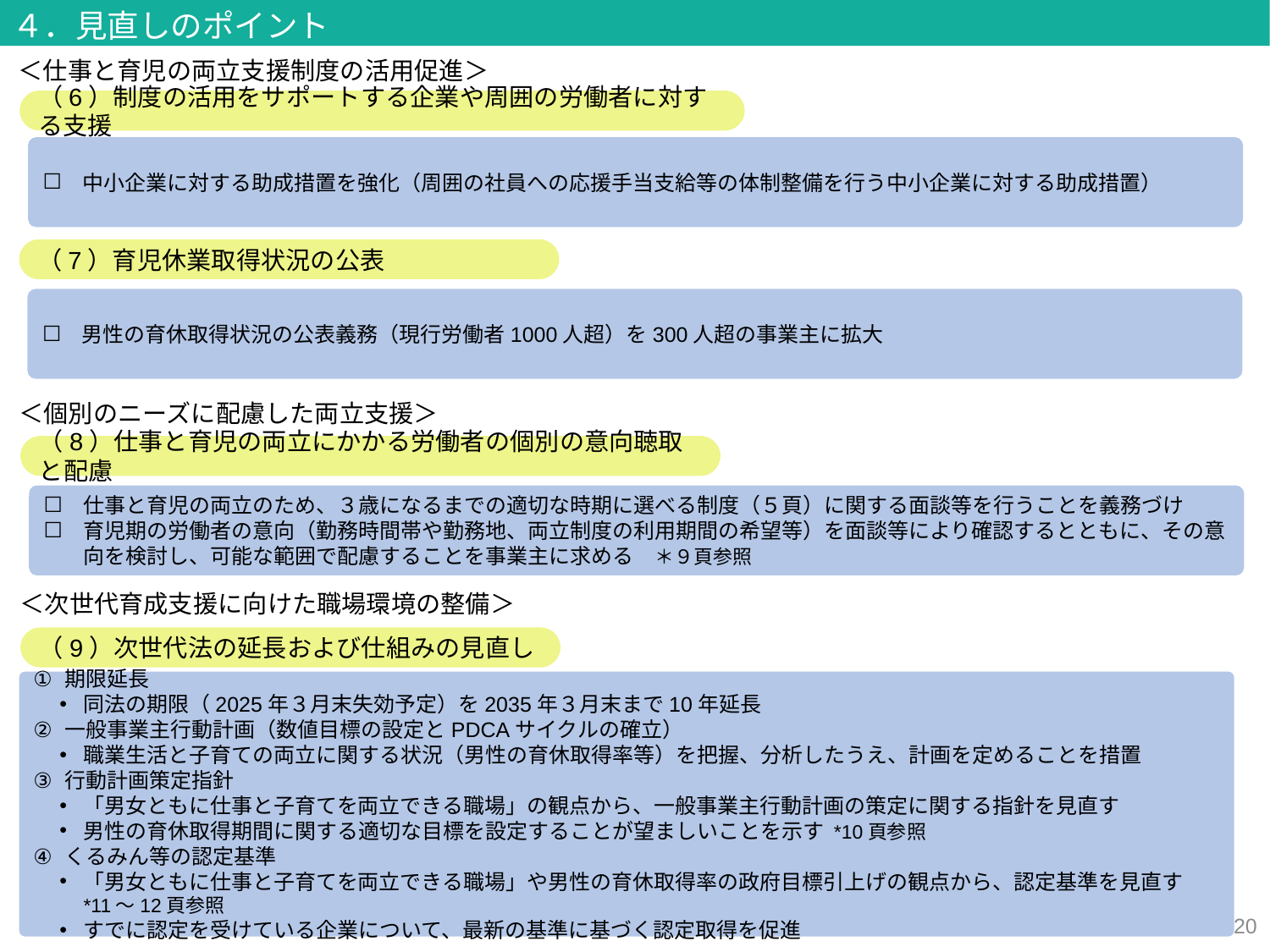

４．見直しのポイント
＜仕事と育児の両立支援制度の活用促進＞
（6）制度の活用をサポートする企業や周囲の労働者に対する支援
中小企業に対する助成措置を強化（周囲の社員への応援手当支給等の体制整備を行う中小企業に対する助成措置）
（7）育児休業取得状況の公表
男性の育休取得状況の公表義務（現行労働者1000人超）を300人超の事業主に拡大
＜個別のニーズに配慮した両立支援＞
（8）仕事と育児の両立にかかる労働者の個別の意向聴取と配慮
仕事と育児の両立のため、３歳になるまでの適切な時期に選べる制度（５頁）に関する面談等を行うことを義務づけ
育児期の労働者の意向（勤務時間帯や勤務地、両立制度の利用期間の希望等）を面談等により確認するとともに、その意向を検討し、可能な範囲で配慮することを事業主に求める　＊９頁参照
＜次世代育成支援に向けた職場環境の整備＞
（9）次世代法の延長および仕組みの見直し
期限延長
同法の期限（2025年３月末失効予定）を2035年３月末まで10年延長
一般事業主行動計画（数値目標の設定とPDCAサイクルの確立）
職業生活と子育ての両立に関する状況（男性の育休取得率等）を把握、分析したうえ、計画を定めることを措置
行動計画策定指針
「男女ともに仕事と子育てを両立できる職場」の観点から、一般事業主行動計画の策定に関する指針を見直す
男性の育休取得期間に関する適切な目標を設定することが望ましいことを示す *10頁参照
くるみん等の認定基準
「男女ともに仕事と子育てを両立できる職場」や男性の育休取得率の政府目標引上げの観点から、認定基準を見直す *11～12頁参照
すでに認定を受けている企業について、最新の基準に基づく認定取得を促進
20